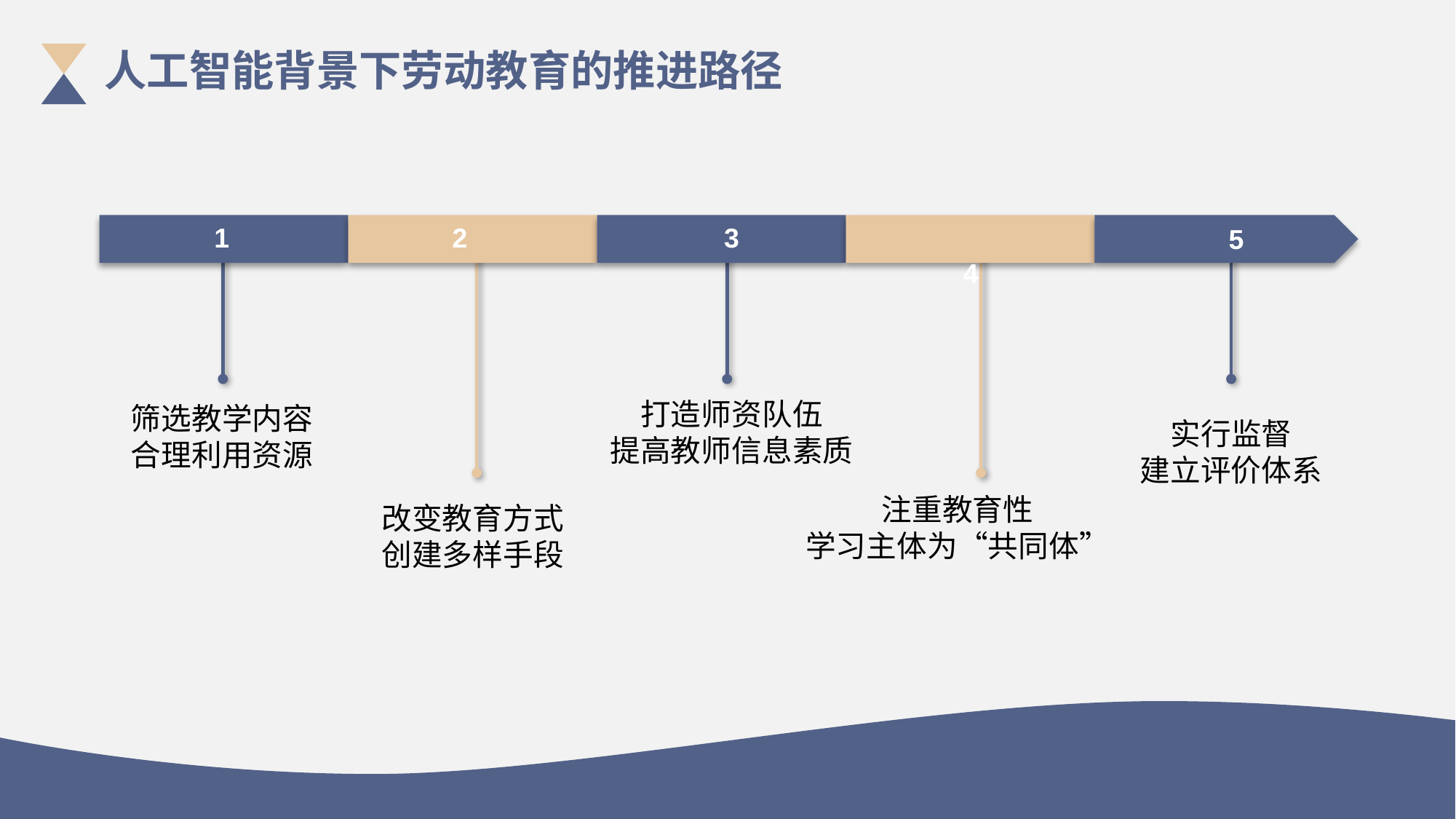

人工智能背景下劳动教育的推进路径

   4

1
2
3
  5
打造师资队伍
提高教师信息素质
筛选教学内容
合理利用资源
实行监督
建立评价体系
注重教育性
学习主体为“共同体”
改变教育方式
创建多样手段